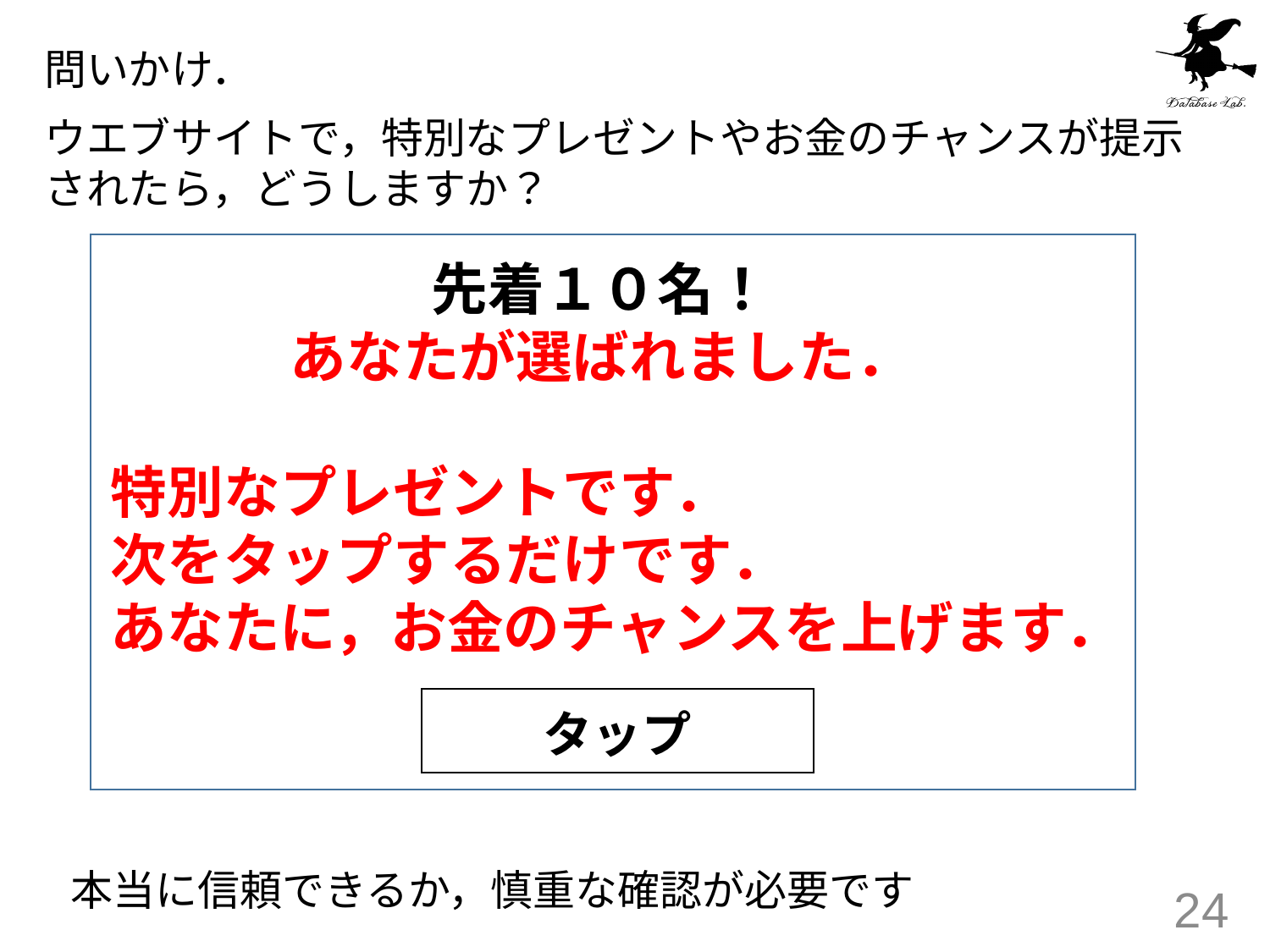

問いかけ．
ウエブサイトで，特別なプレゼントやお金のチャンスが提示されたら，どうしますか？

先着１０名！
あなたが選ばれました．

特別なプレゼントです．
次をタップするだけです．
あなたに，お金のチャンスを上げます．

タップ
本当に信頼できるか，慎重な確認が必要です
24